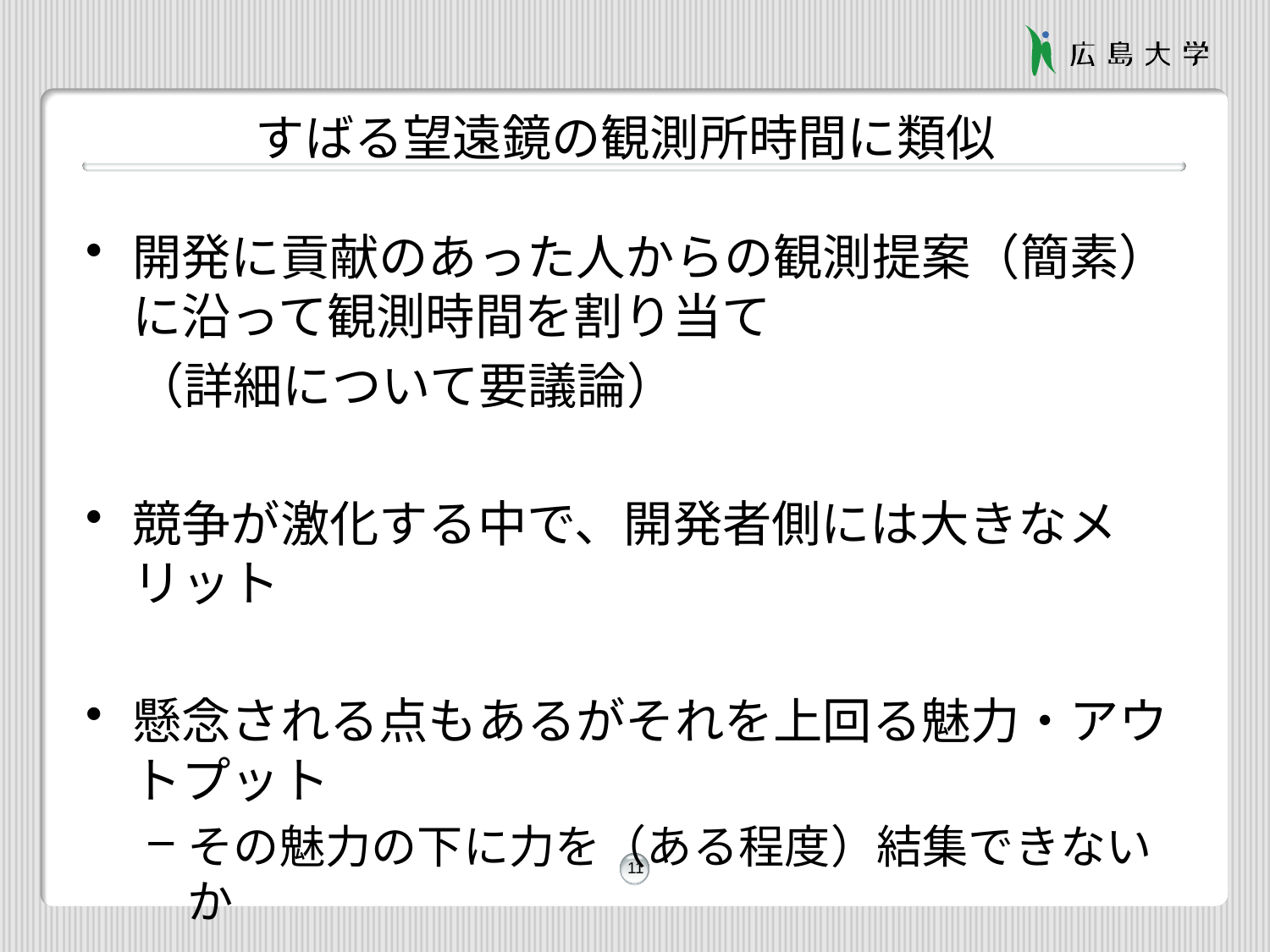

# すばる望遠鏡の観測所時間に類似
開発に貢献のあった人からの観測提案（簡素）に沿って観測時間を割り当て
　（詳細について要議論）

競争が激化する中で、開発者側には大きなメリット

懸念される点もあるがそれを上回る魅力・アウトプット
その魅力の下に力を（ある程度）結集できないか